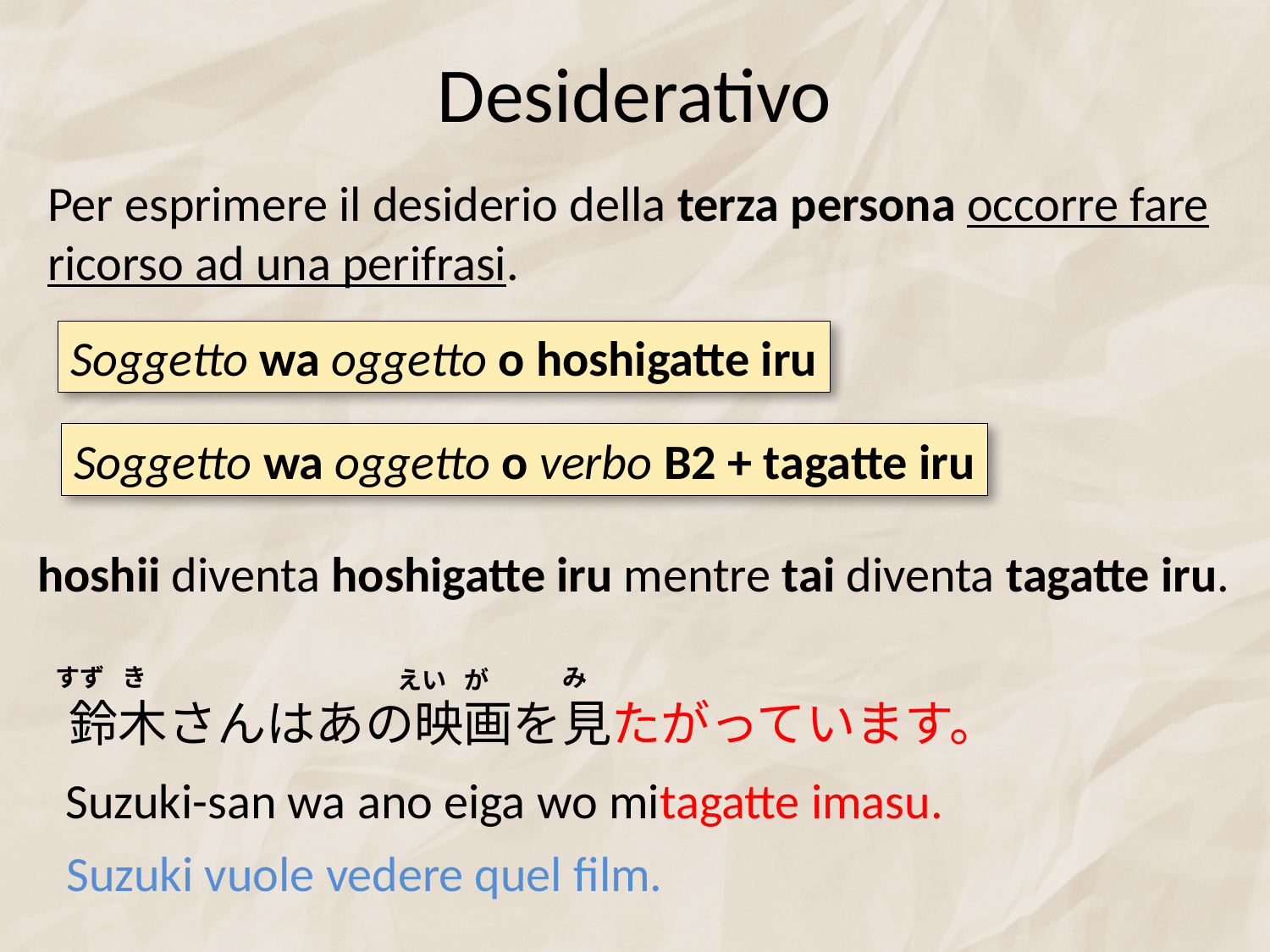

# Desiderativo
Per esprimere il desiderio della terza persona occorre fare ricorso ad una perifrasi.
Soggetto wa oggetto o hoshigatte iru
Soggetto wa oggetto o verbo B2 + tagatte iru
hoshii diventa hoshigatte iru mentre tai diventa tagatte iru.
すず
き
み
えい
が
鈴木さんはあの映画を見たがっています。
Suzuki-san wa ano eiga wo mitagatte imasu.
Suzuki vuole vedere quel film.